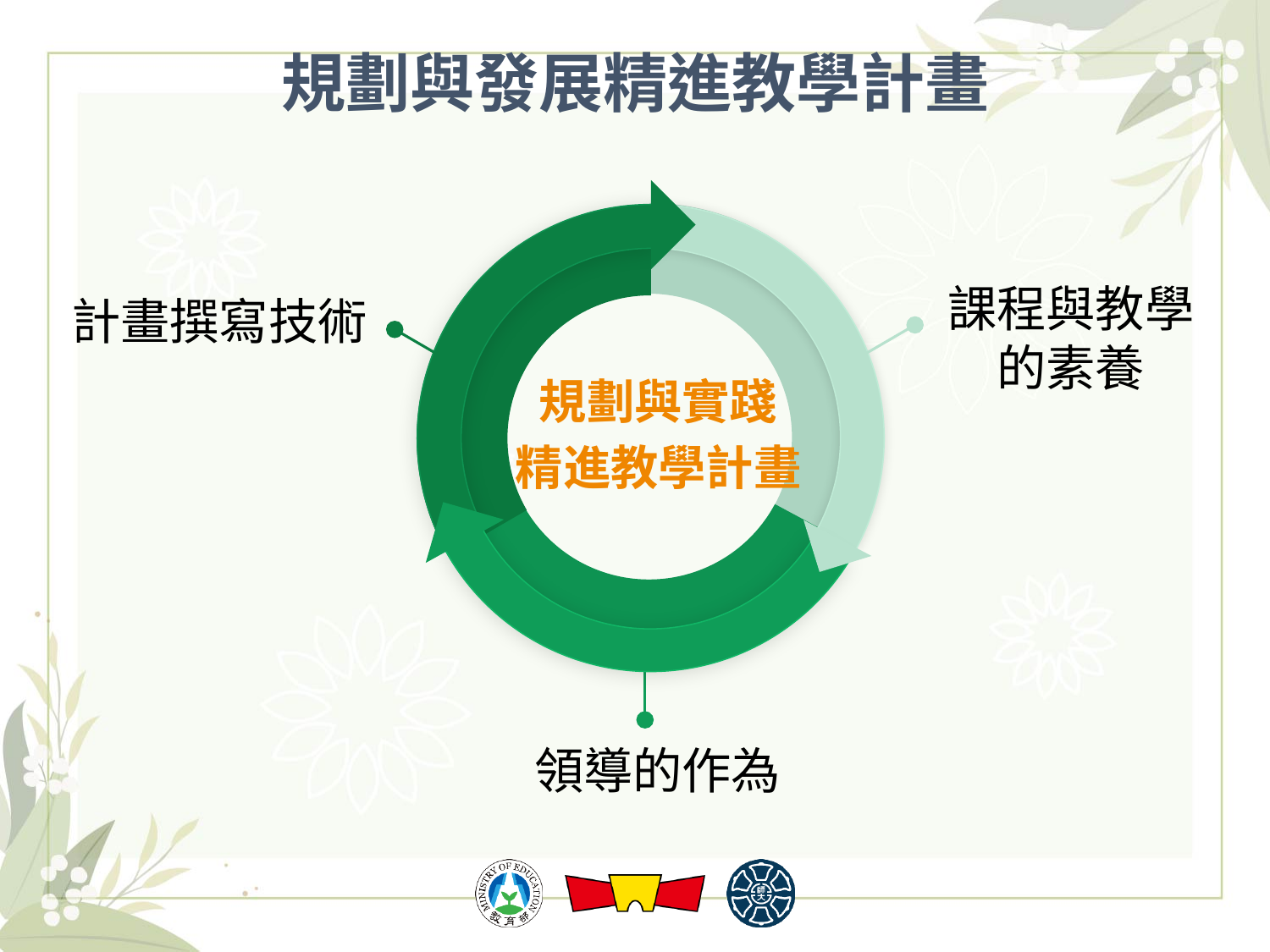

# 規劃與發展精進教學計畫

計畫撰寫技術
課程與教學
的素養
規劃與實踐
精進教學計畫
領導的作為